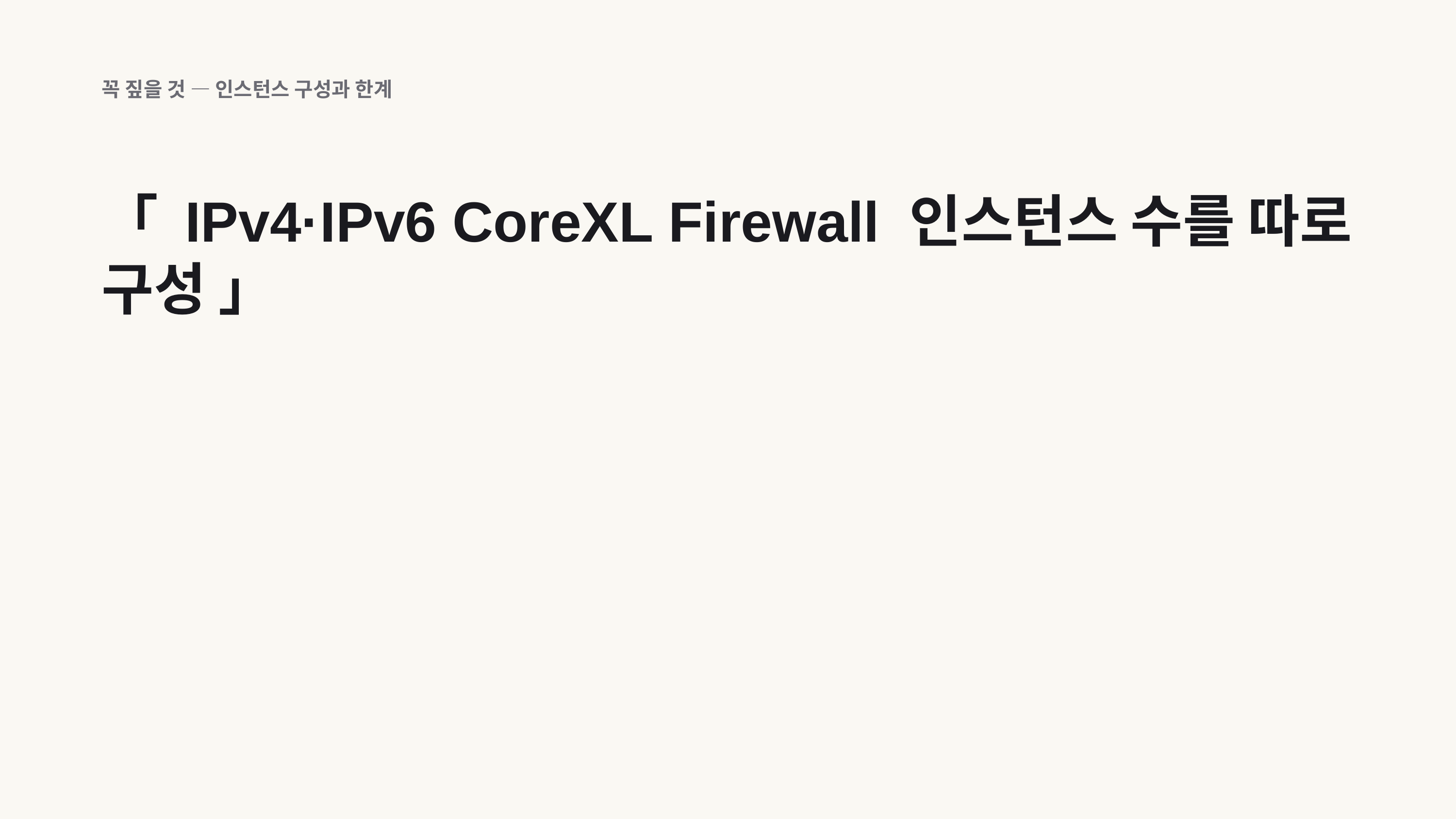

꼭 짚을 것 — 인스턴스 구성과 한계
「 IPv4·IPv6 CoreXL Firewall 인스턴스 수를 따로 구성 」